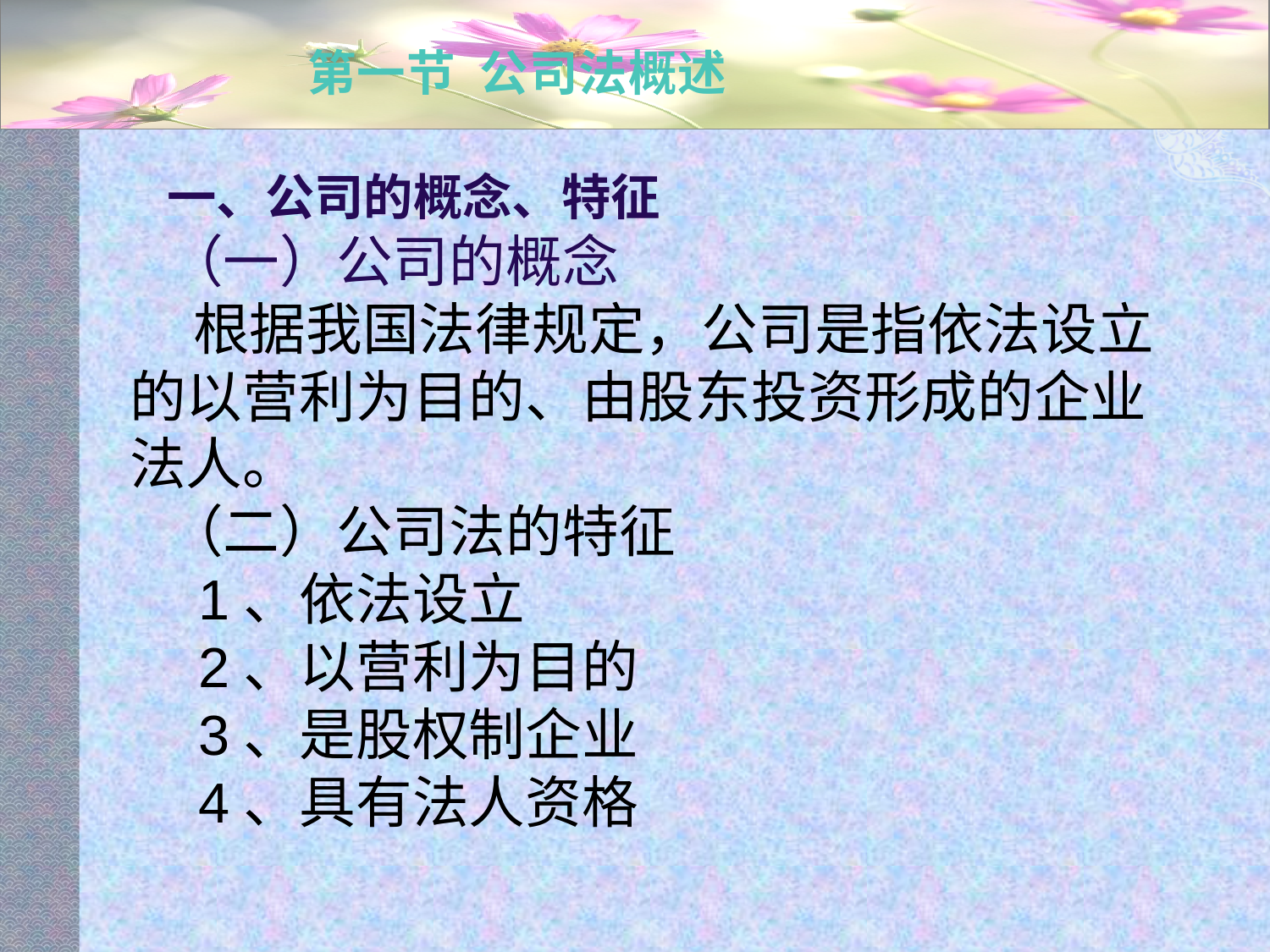

# 第一节  公司法概述
一、公司的概念、特征
（一）公司的概念
 根据我国法律规定，公司是指依法设立的以营利为目的、由股东投资形成的企业法人。
（二）公司法的特征
  1、依法设立
  2、以营利为目的
  3、是股权制企业
  4、具有法人资格